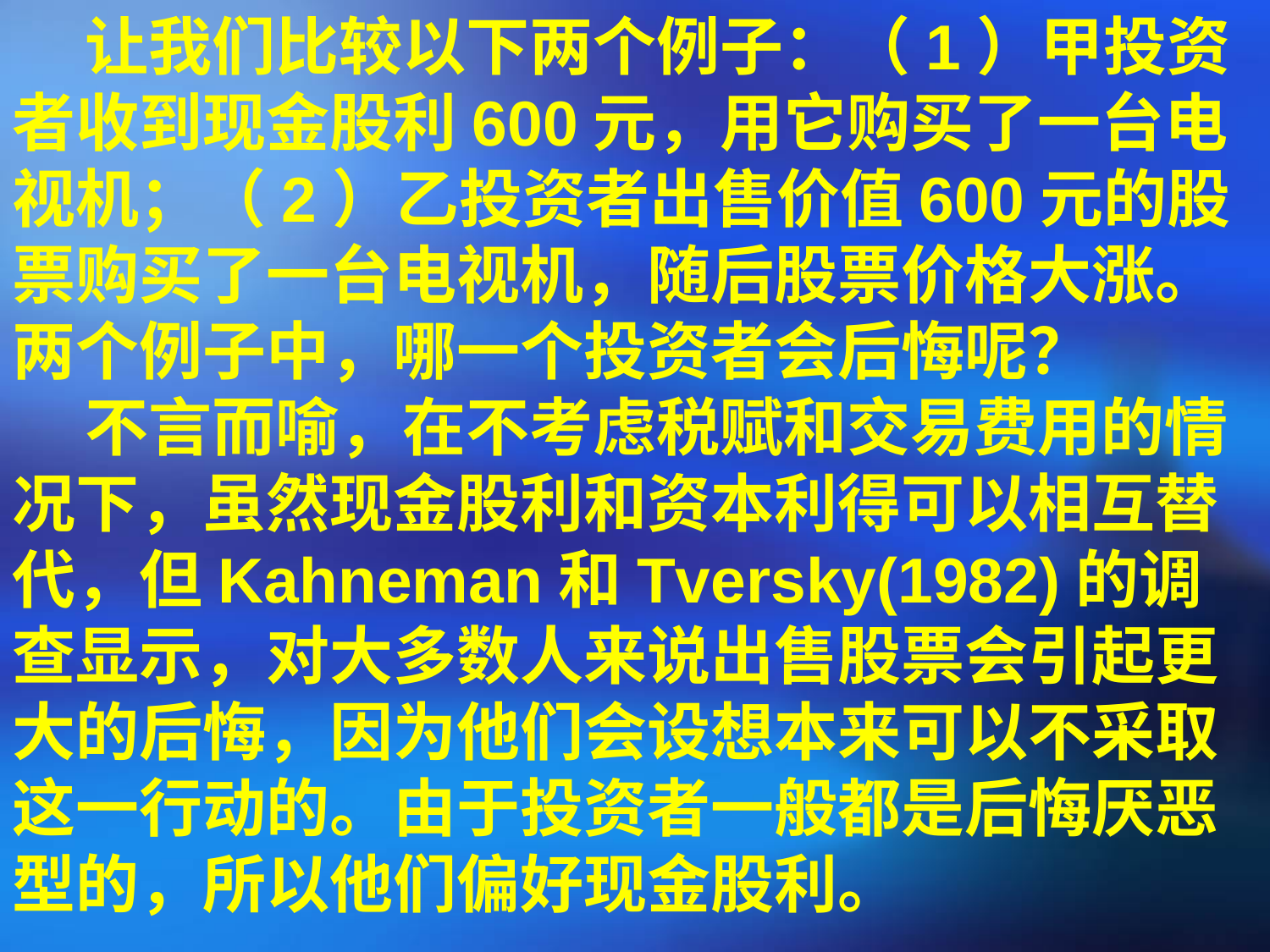

让我们比较以下两个例子：（1）甲投资者收到现金股利600元，用它购买了一台电视机；（2）乙投资者出售价值600元的股票购买了一台电视机，随后股票价格大涨。两个例子中，哪一个投资者会后悔呢？
    不言而喻，在不考虑税赋和交易费用的情况下，虽然现金股利和资本利得可以相互替代，但Kahneman和Tversky(1982)的调查显示，对大多数人来说出售股票会引起更大的后悔，因为他们会设想本来可以不采取这一行动的。由于投资者一般都是后悔厌恶型的，所以他们偏好现金股利。